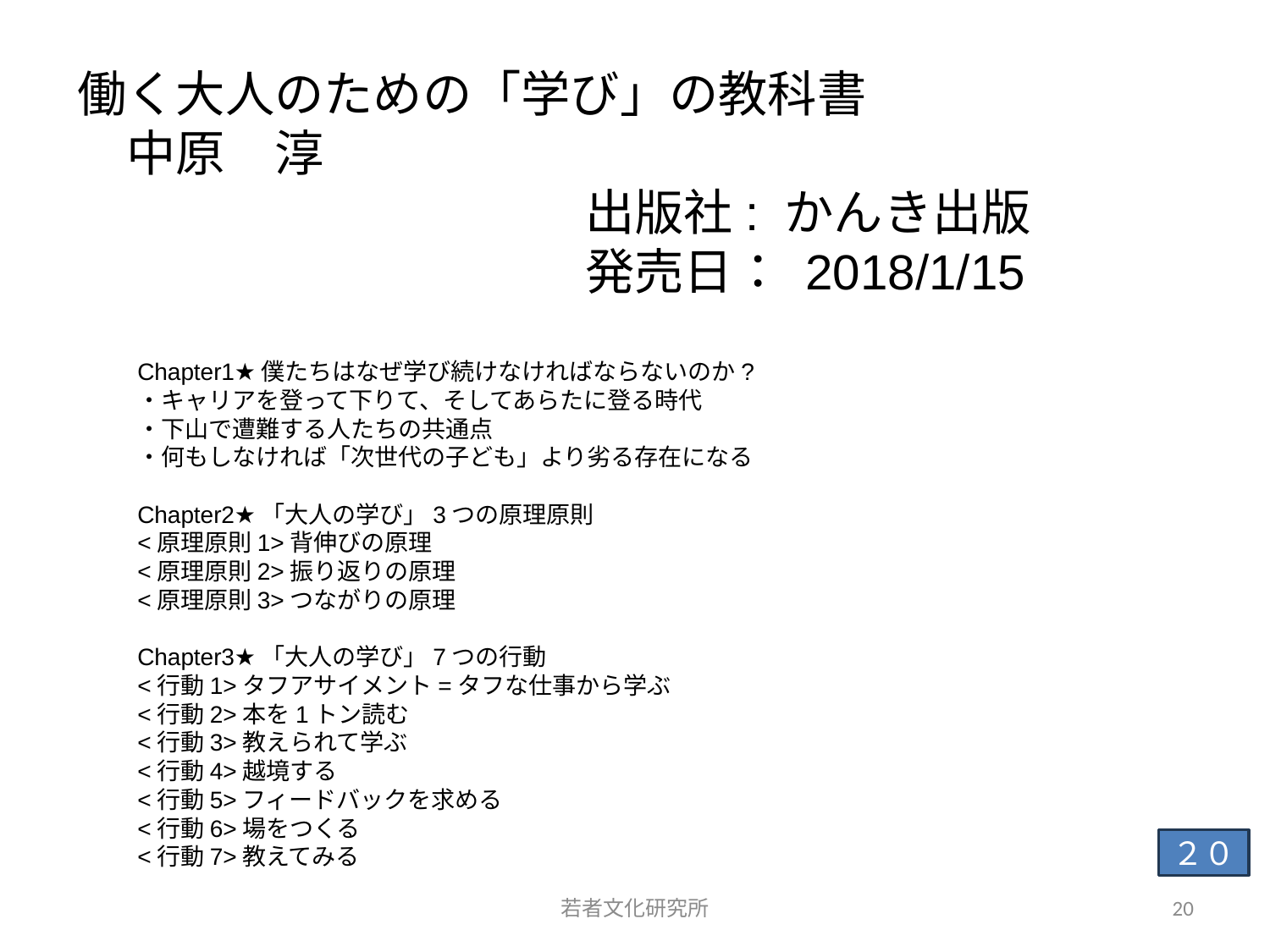

働く大人のための「学び」の教科書
　中原　淳
出版社: かんき出版
発売日： 2018/1/15
Chapter1★僕たちはなぜ学び続けなければならないのか?
・キャリアを登って下りて、そしてあらたに登る時代
・下山で遭難する人たちの共通点
・何もしなければ「次世代の子ども」より劣る存在になる

Chapter2★「大人の学び」3つの原理原則
<原理原則1>背伸びの原理
<原理原則2>振り返りの原理
<原理原則3>つながりの原理

Chapter3★「大人の学び」7つの行動
<行動1>タフアサイメント=タフな仕事から学ぶ
<行動2>本を1トン読む
<行動3>教えられて学ぶ
<行動4>越境する
<行動5>フィードバックを求める
<行動6>場をつくる
<行動7>教えてみる
２０
若者文化研究所
20